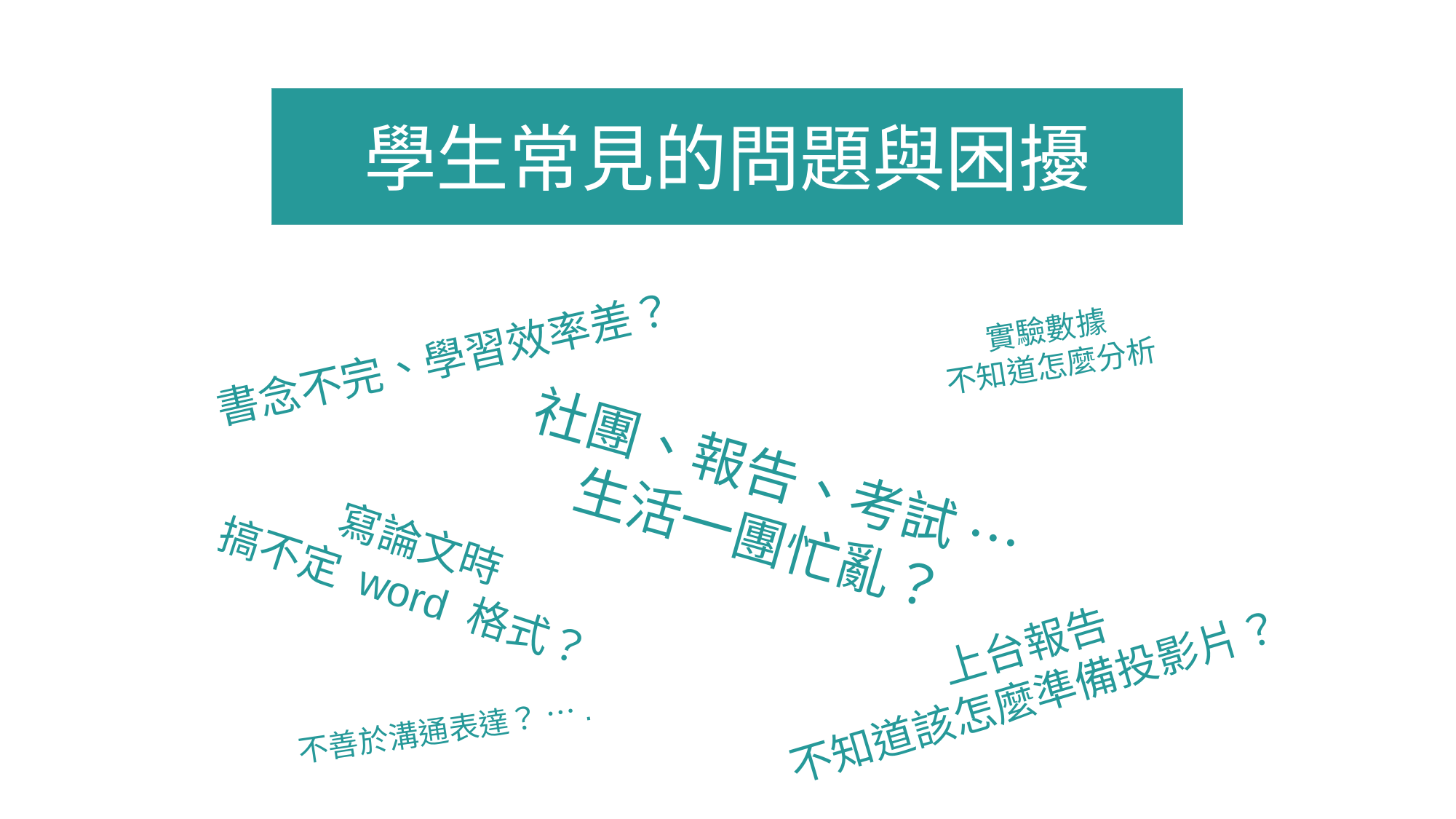

# 學生常見的問題與困擾
實驗數據
不知道怎麼分析
書念不完、學習效率差？
社團、報告、考試 …
生活一團忙亂？
寫論文時
搞不定 word 格式？
上台報告
不知道該怎麼準備投影片？
不善於溝通表達？ ….